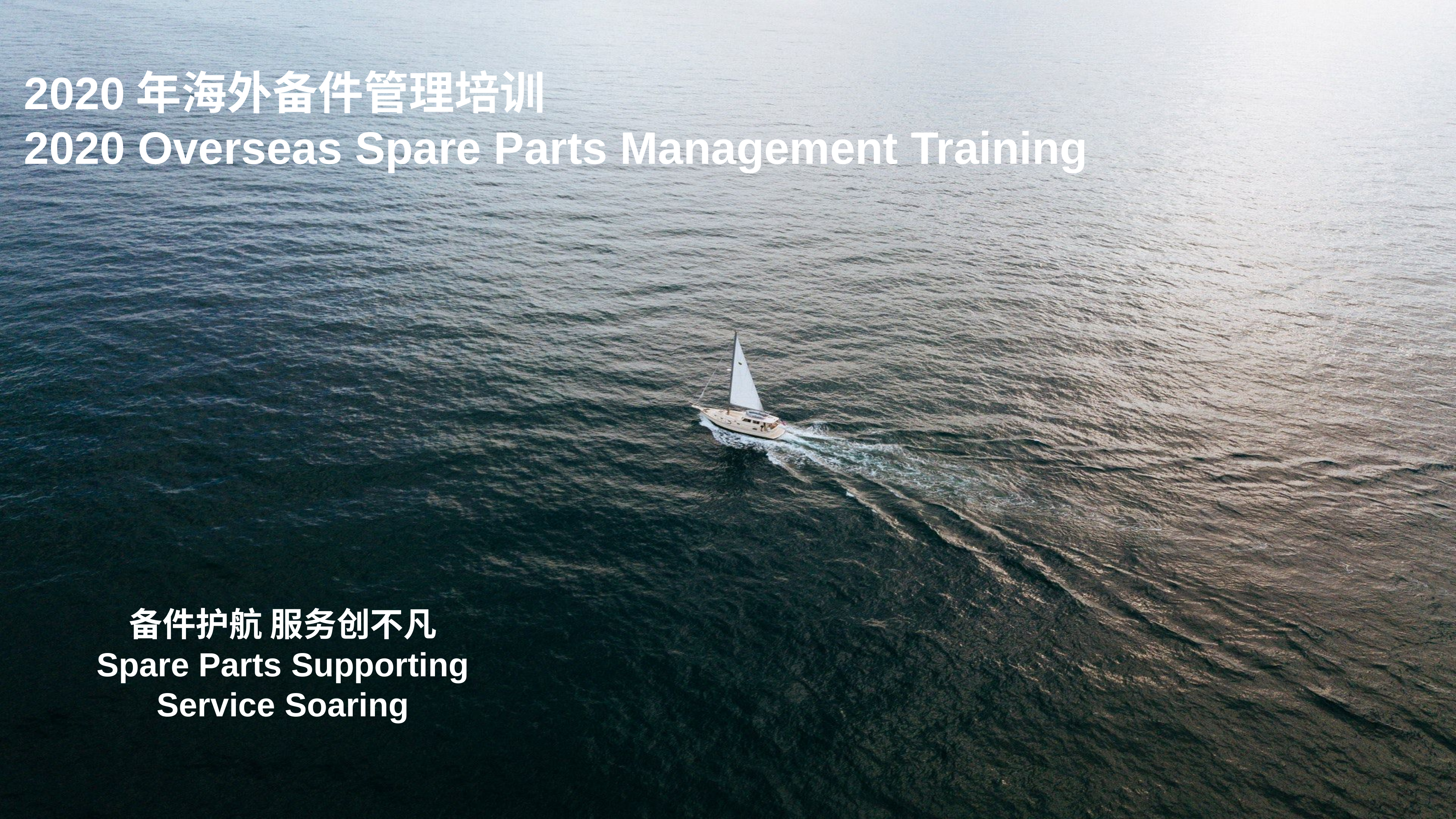

2020年海外备件管理培训
2020 Overseas Spare Parts Management Training
点击输入具体内容点击输入简要文本内容，文字内容需概况精炼
点击输入具体内容点击输入简要文本内容，文字内容需概况精炼
点击输入具体内容点击输入简要文本内容，文字内容需概况精炼
点击输入具体内容点击输入简要文本内容，文字内容需概况精炼
备件护航 服务创不凡
Spare Parts Supporting
Service Soaring